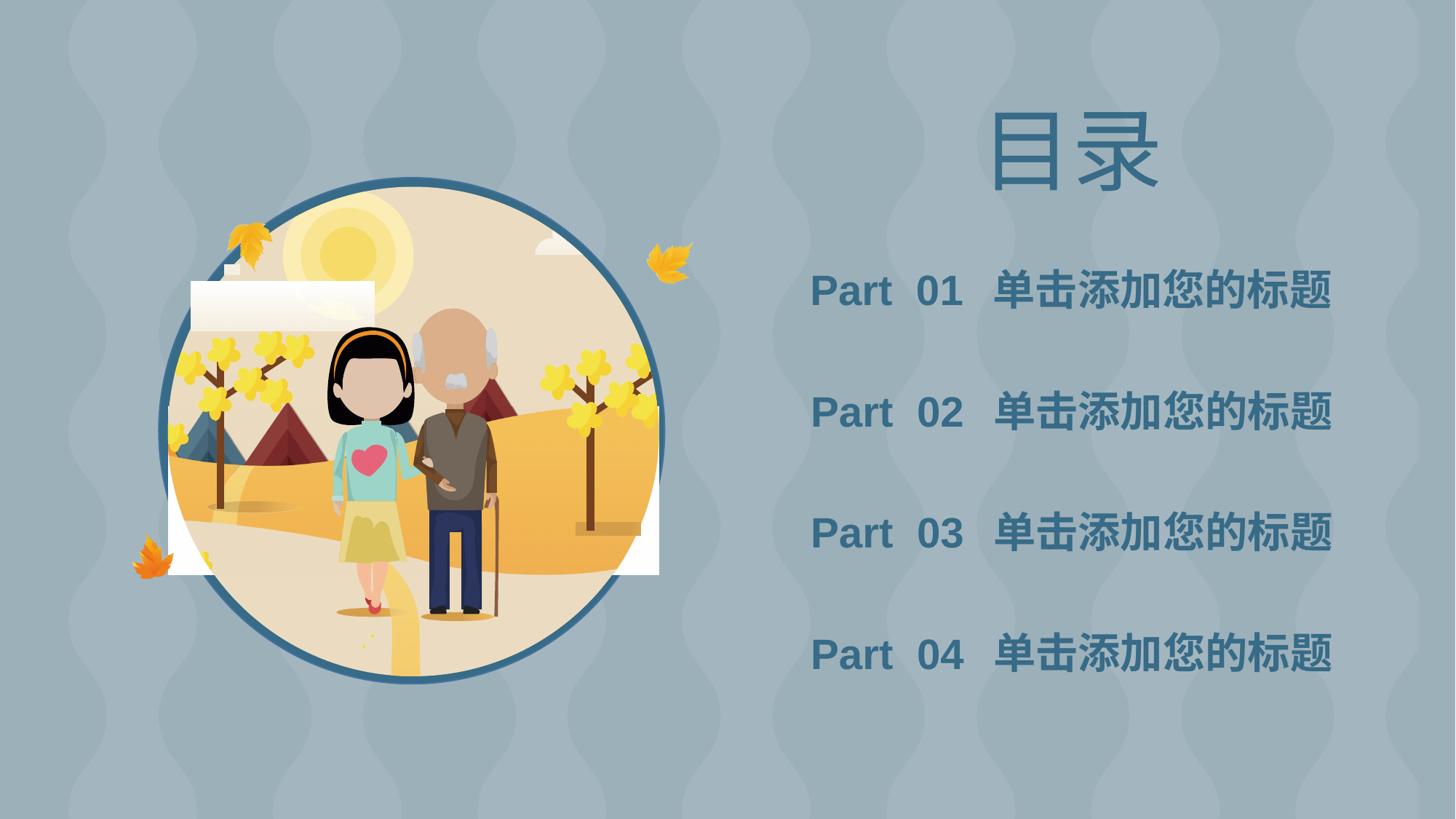

目录
单击添加您的标题
Part  01
单击添加您的标题
Part  02
单击添加您的标题
Part  03
单击添加您的标题
Part  04